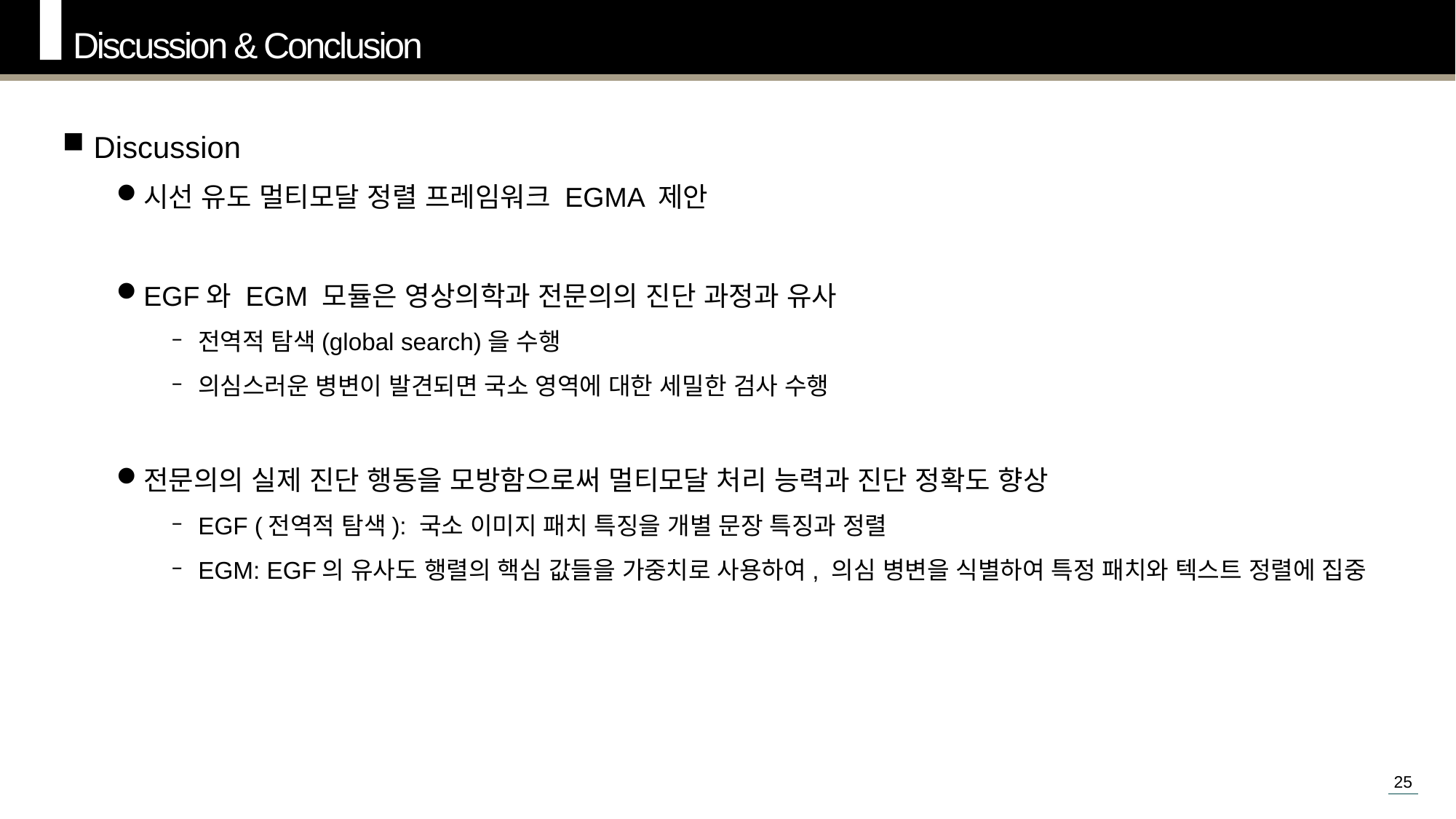

Discussion & Conclusion
Discussion
시선 유도 멀티모달 정렬 프레임워크 EGMA 제안

EGF와 EGM 모듈은 영상의학과 전문의의 진단 과정과 유사
전역적 탐색(global search)을 수행
의심스러운 병변이 발견되면 국소 영역에 대한 세밀한 검사 수행

전문의의 실제 진단 행동을 모방함으로써 멀티모달 처리 능력과 진단 정확도 향상
EGF (전역적 탐색): 국소 이미지 패치 특징을 개별 문장 특징과 정렬
EGM: EGF의 유사도 행렬의 핵심 값들을 가중치로 사용하여, 의심 병변을 식별하여 특정 패치와 텍스트 정렬에 집중